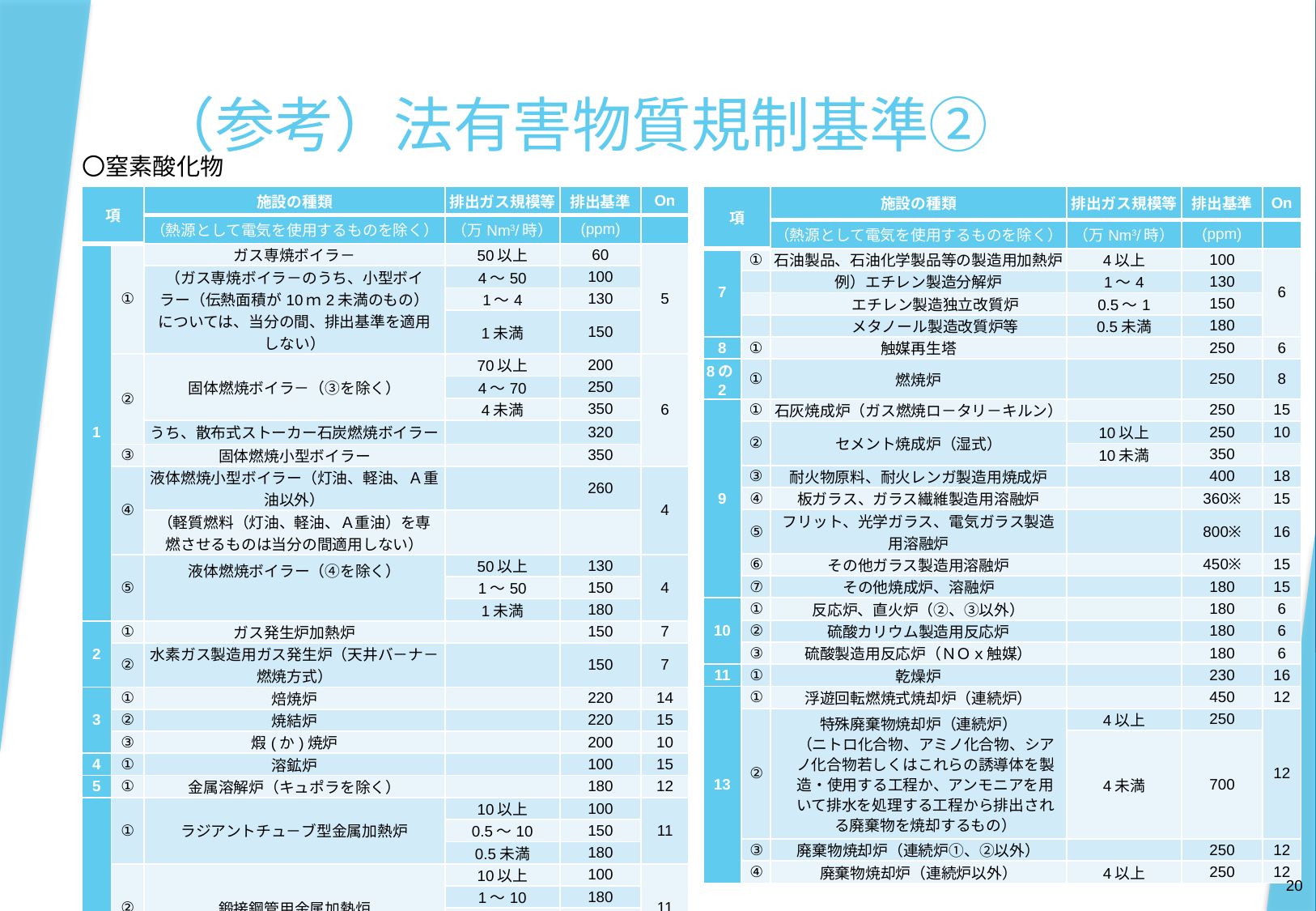

# （参考）法有害物質規制基準②
〇窒素酸化物
| 項 |  | 施設の種類 | 排出ガス規模等 | 排出基準 | On |
| --- | --- | --- | --- | --- | --- |
|  |  | （熱源として電気を使用するものを除く） | （万Nm3/時） | (ppm) |  |
| 1 | ① | ガス専焼ボイラ－ | 50以上 | 60 | 5 |
|  |  | （ガス専焼ボイラ－のうち、小型ボイラー（伝熱面積が10ｍ2未満のもの）については、当分の間、排出基準を適用しない） | 4～50 | 100 |  |
|  |  |  | 1～4 | 130 |  |
|  |  |  | 1未満 | 150 |  |
|  | ② | 固体燃焼ボイラ－（③を除く） | 70以上 | 200 | 6 |
|  |  |  | 4～70 | 250 |  |
|  |  |  | 4未満 | 350 |  |
|  |  | うち、散布式ストーカー石炭燃焼ボイラー |  | 320 |  |
|  | ③ | 固体燃焼小型ボイラー |  | 350 |  |
|  | ④ | 液体燃焼小型ボイラー（灯油、軽油、Ａ重油以外） |  | 260 | 4 |
|  |  | （軽質燃料（灯油、軽油、Ａ重油）を専燃させるものは当分の間適用しない） |  |  |  |
|  | ⑤ | 液体燃焼ボイラー（④を除く） | 50以上 | 130 | 4 |
|  |  |  | 1～50 | 150 |  |
|  |  |  | 1未満 | 180 |  |
| 2 | ① | ガス発生炉加熱炉 |  | 150 | 7 |
|  | ② | 水素ガス製造用ガス発生炉（天井バ－ナ－燃焼方式） |  | 150 | 7 |
| 3 | ① | 焙焼炉 |  | 220 | 14 |
|  | ② | 焼結炉 |  | 220 | 15 |
|  | ③ | 煆(か)焼炉 |  | 200 | 10 |
| 4 | ① | 溶鉱炉 |  | 100 | 15 |
| 5 | ① | 金属溶解炉（キュポラを除く） |  | 180 | 12 |
| 6 | ① | ラジアントチュ－ブ型金属加熱炉 | 10以上 | 100 | 11 |
|  |  |  | 0.5～10 | 150 |  |
|  |  |  | 0.5未満 | 180 |  |
|  | ② | 鍛接鋼管用金属加熱炉 | 10以上 | 100 | 11 |
|  |  |  | 1～10 | 180 |  |
|  |  |  | 0.5～1 | 150 |  |
|  |  |  | 0.5未満 | 180 |  |
|  | ③ | 金属加熱炉（①、②以外） | 10以上 | 100 | 11 |
|  |  |  | 1～10 | 130 |  |
|  |  |  | 0.5～1 | 150 |  |
|  |  |  | 0.5未満 | 180 |  |
| 項 |  | 施設の種類 | 排出ガス規模等 | 排出基準 | On |
| --- | --- | --- | --- | --- | --- |
|  |  | （熱源として電気を使用するものを除く） | （万Nm3/時） | (ppm) |  |
| 7 | ① | 石油製品、石油化学製品等の製造用加熱炉 | 4以上 | 100 | 6 |
|  |  | 例）エチレン製造分解炉 | 1～4 | 130 |  |
|  |  | エチレン製造独立改質炉 | 0.5～1 | 150 |  |
|  |  | メタノール製造改質炉等 | 0.5未満 | 180 |  |
| 8 | ① | 触媒再生塔 |  | 250 | 6 |
| 8の2 | ① | 燃焼炉 |  | 250 | 8 |
| 9 | ① | 石灰焼成炉（ガス燃焼ロ－タリ－キルン） |  | 250 | 15 |
|  | ② | セメント焼成炉（湿式） | 10以上 | 250 | 10 |
|  |  |  | 10未満 | 350 |  |
|  | ③ | 耐火物原料、耐火レンガ製造用焼成炉 |  | 400 | 18 |
|  | ④ | 板ガラス、ガラス繊維製造用溶融炉 |  | 360※ | 15 |
|  | ⑤ | フリット、光学ガラス、電気ガラス製造用溶融炉 |  | 800※ | 16 |
|  | ⑥ | その他ガラス製造用溶融炉 |  | 450※ | 15 |
|  | ⑦ | その他焼成炉、溶融炉 |  | 180 | 15 |
| 10 | ① | 反応炉、直火炉（②、③以外） |  | 180 | 6 |
|  | ② | 硫酸カリウム製造用反応炉 |  | 180 | 6 |
|  | ③ | 硫酸製造用反応炉（ＮＯｘ触媒） |  | 180 | 6 |
| 11 | ① | 乾燥炉 |  | 230 | 16 |
| 13 | ① | 浮遊回転燃焼式焼却炉（連続炉） |  | 450 | 12 |
|  | ② | 特殊廃棄物焼却炉（連続炉） （ニトロ化合物、アミノ化合物、シアノ化合物若しくはこれらの誘導体を製造・使用する工程か、アンモニアを用いて排水を処理する工程から排出される廃棄物を焼却するもの） | 4以上 | 250 | 12 |
|  |  |  | 4未満 | 700 |  |
|  | ③ | 廃棄物焼却炉（連続炉①、②以外） |  | 250 | 12 |
|  | ④ | 廃棄物焼却炉（連続炉以外） | 4以上 | 250 | 12 |

20